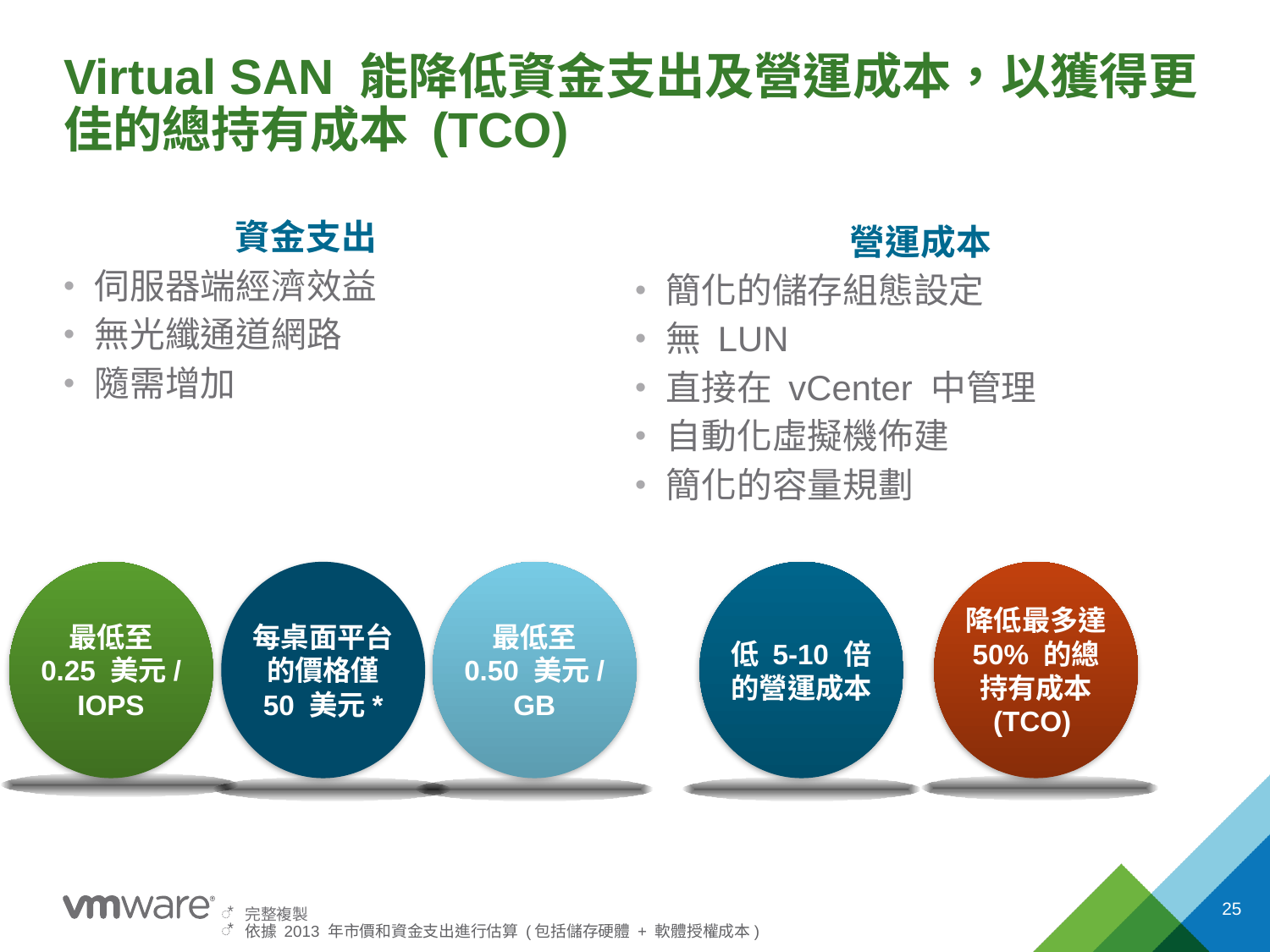

# Virtual SAN 能降低資金支出及營運成本，以獲得更佳的總持有成本 (TCO)
資金支出
伺服器端經濟效益
無光纖通道網路
隨需增加
營運成本
簡化的儲存組態設定
無 LUN
直接在 vCenter 中管理
自動化虛擬機佈建
簡化的容量規劃
最低至 0.25 美元/
IOPS
每桌面平台的價格僅 50 美元*
最低至 0.50 美元/
GB
低 5-10 倍的營運成本
降低最多達 50% 的總持有成本 (TCO)

25
完整複製
依據 2013 年市價和資金支出進行估算 (包括儲存硬體 + 軟體授權成本)